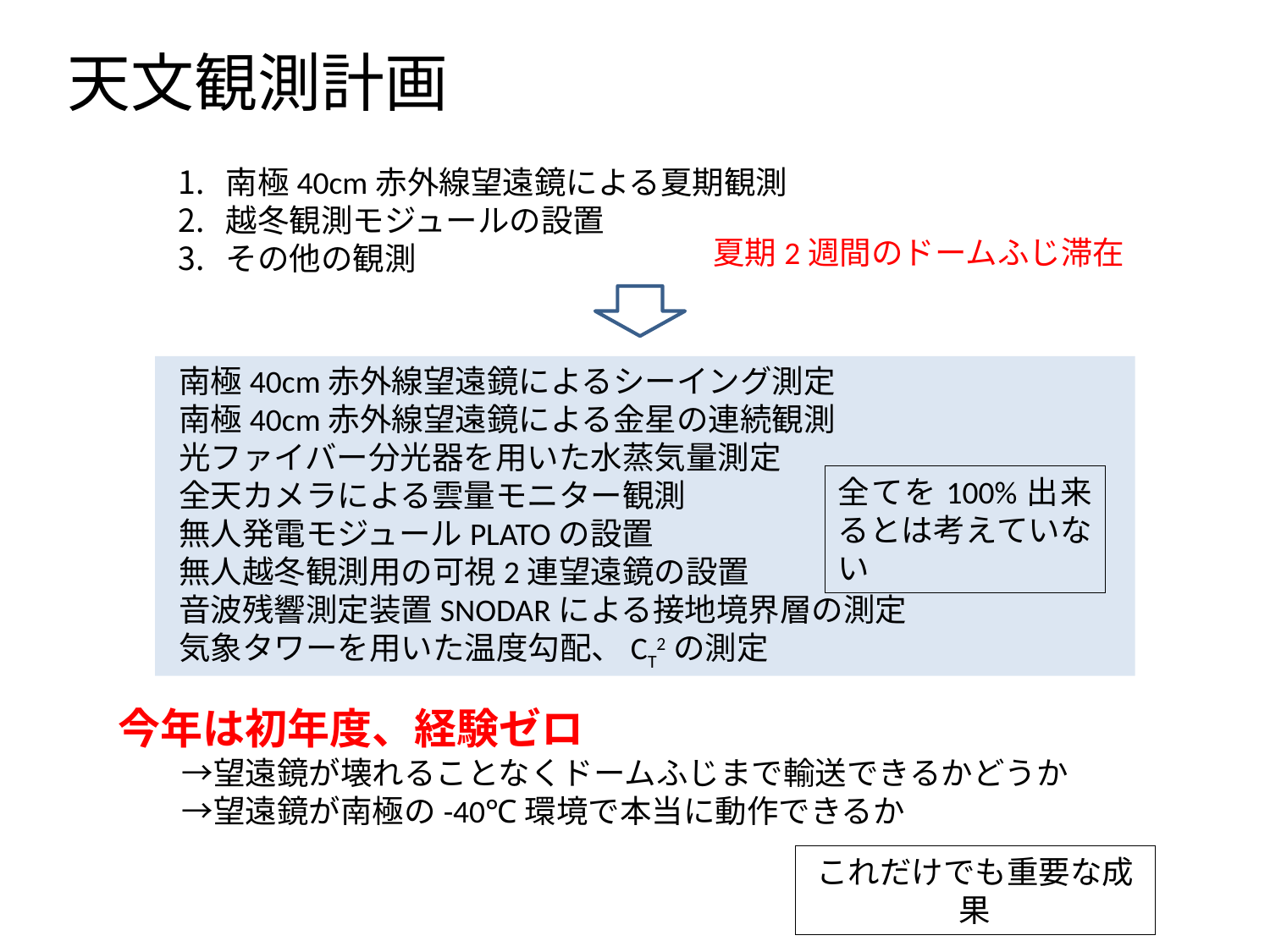

天文観測計画
南極40cm赤外線望遠鏡による夏期観測
越冬観測モジュールの設置
その他の観測
夏期2週間のドームふじ滞在

南極40cm赤外線望遠鏡によるシーイング測定
南極40cm赤外線望遠鏡による金星の連続観測
光ファイバー分光器を用いた水蒸気量測定
全天カメラによる雲量モニター観測
無人発電モジュールPLATOの設置
無人越冬観測用の可視2連望遠鏡の設置
音波残響測定装置SNODARによる接地境界層の測定
気象タワーを用いた温度勾配、CT2の測定

全てを100%出来るとは考えていない
今年は初年度、経験ゼロ
　　→望遠鏡が壊れることなくドームふじまで輸送できるかどうか
　　→望遠鏡が南極の-40℃環境で本当に動作できるか
これだけでも重要な成果